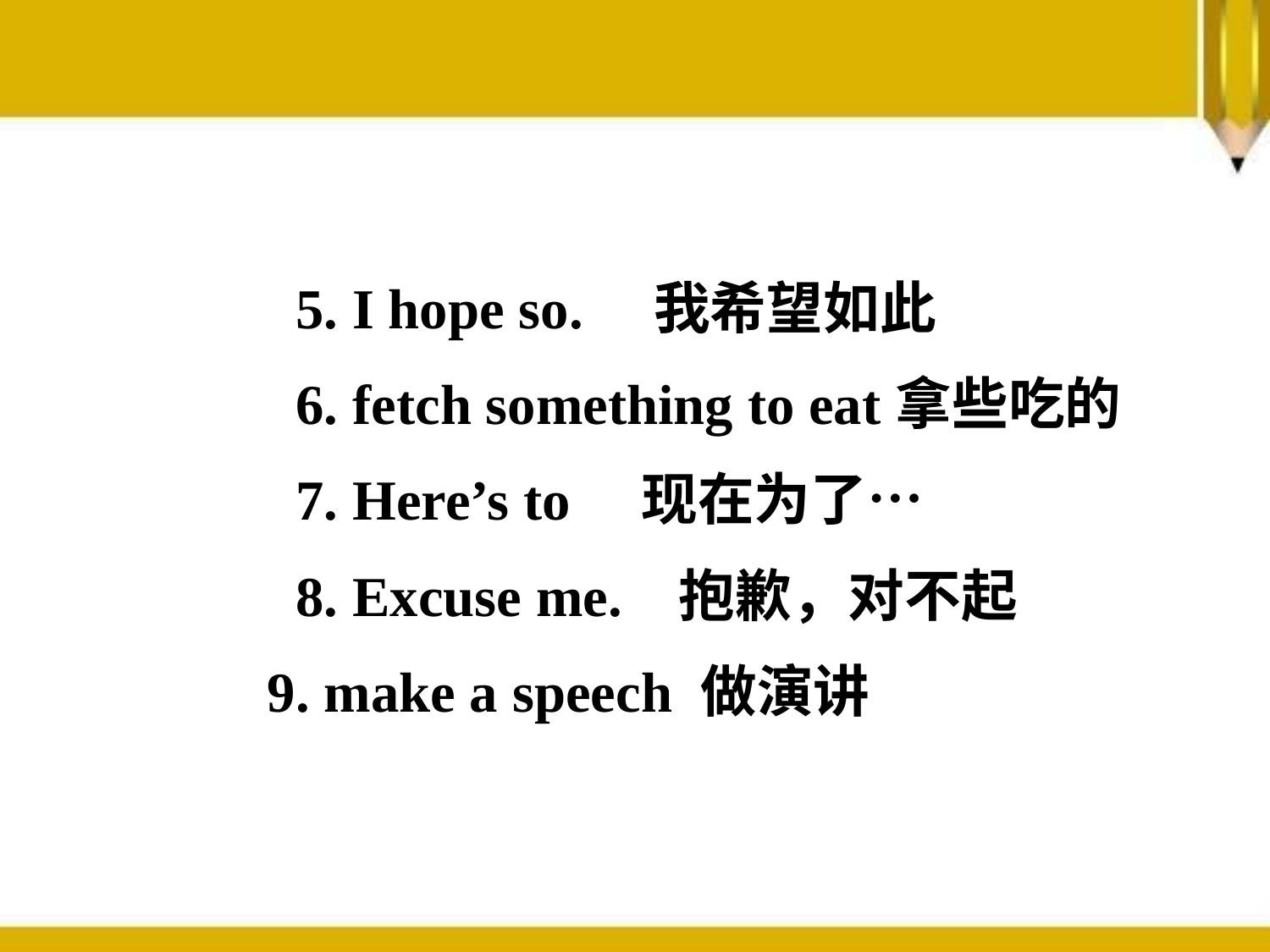

5. I hope so.    我希望如此
  6. fetch something to eat拿些吃的
  7. Here’s to    现在为了…
  8. Excuse me.   抱歉，对不起
9. make a speech 做演讲